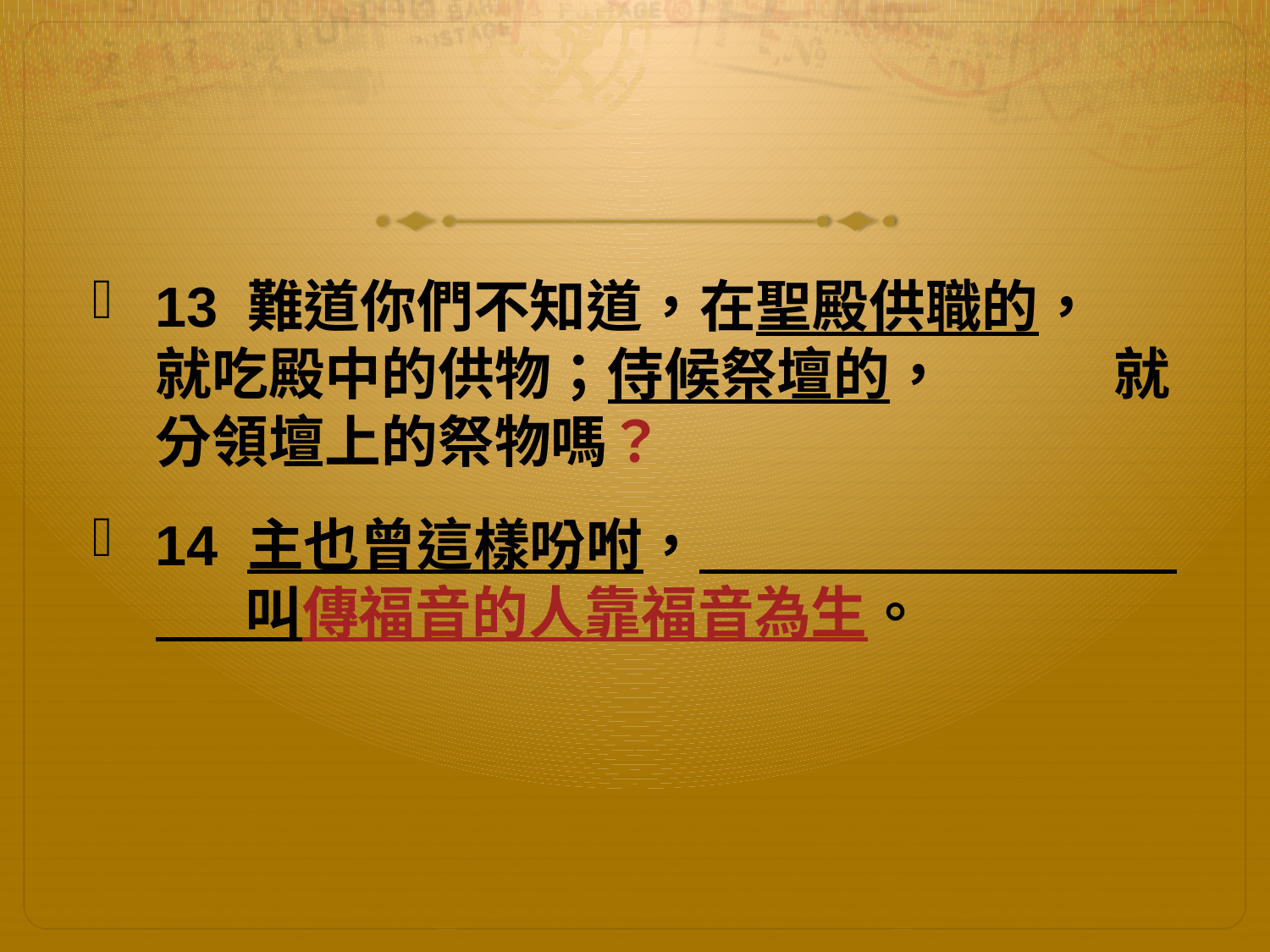

#
13 難道你們不知道，在聖殿供職的，    就吃殿中的供物；侍候祭壇的，             就分領壇上的祭物嗎？
14 主也曾這樣吩咐，                                             叫傳福音的人靠福音為生。